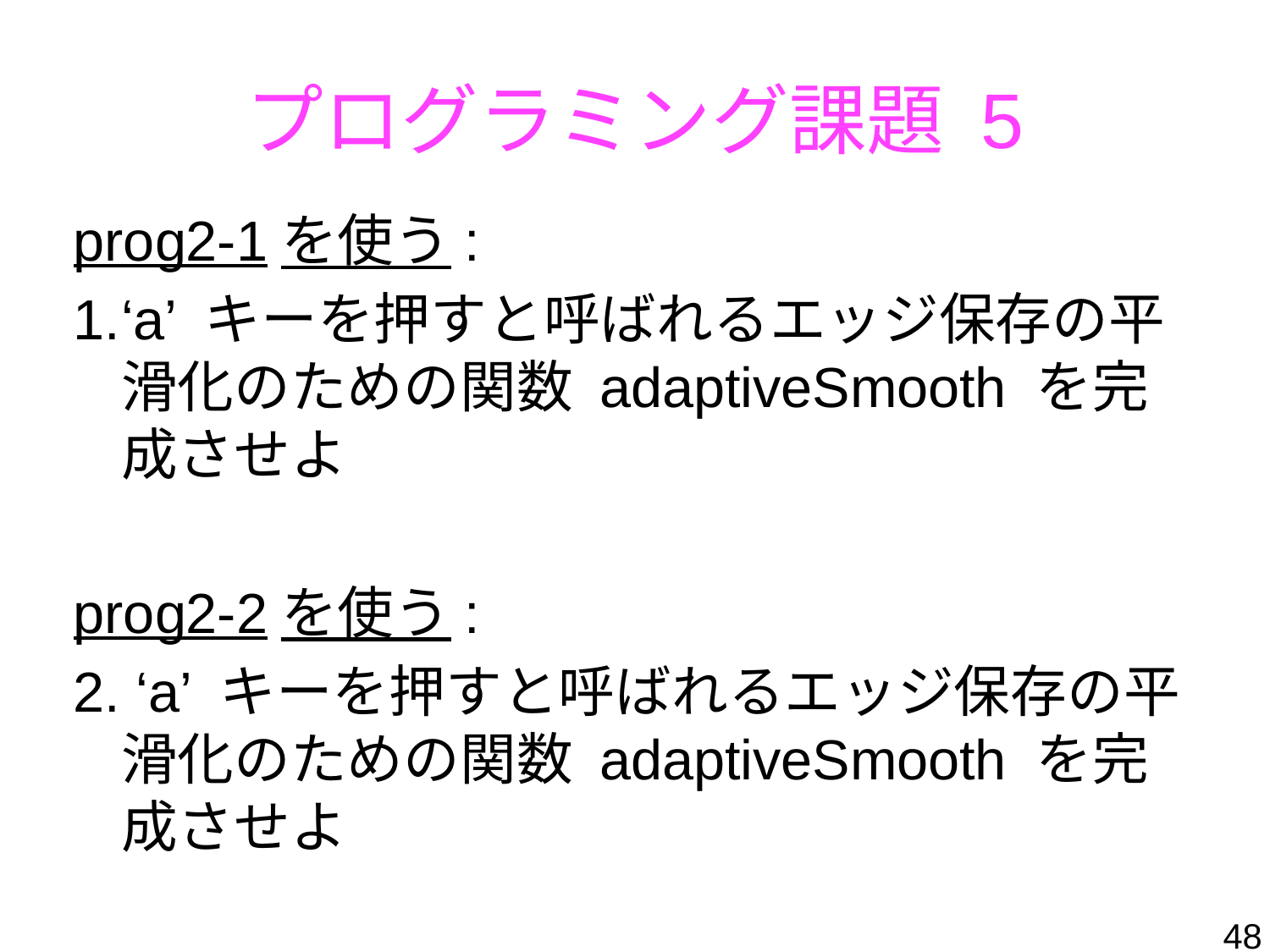

プログラミング課題 5
prog2-1を使う:
‘a’ キーを押すと呼ばれるエッジ保存の平滑化のための関数 adaptiveSmooth を完成させよ

prog2-2を使う:
2. ‘a’ キーを押すと呼ばれるエッジ保存の平滑化のための関数 adaptiveSmooth を完成させよ
48